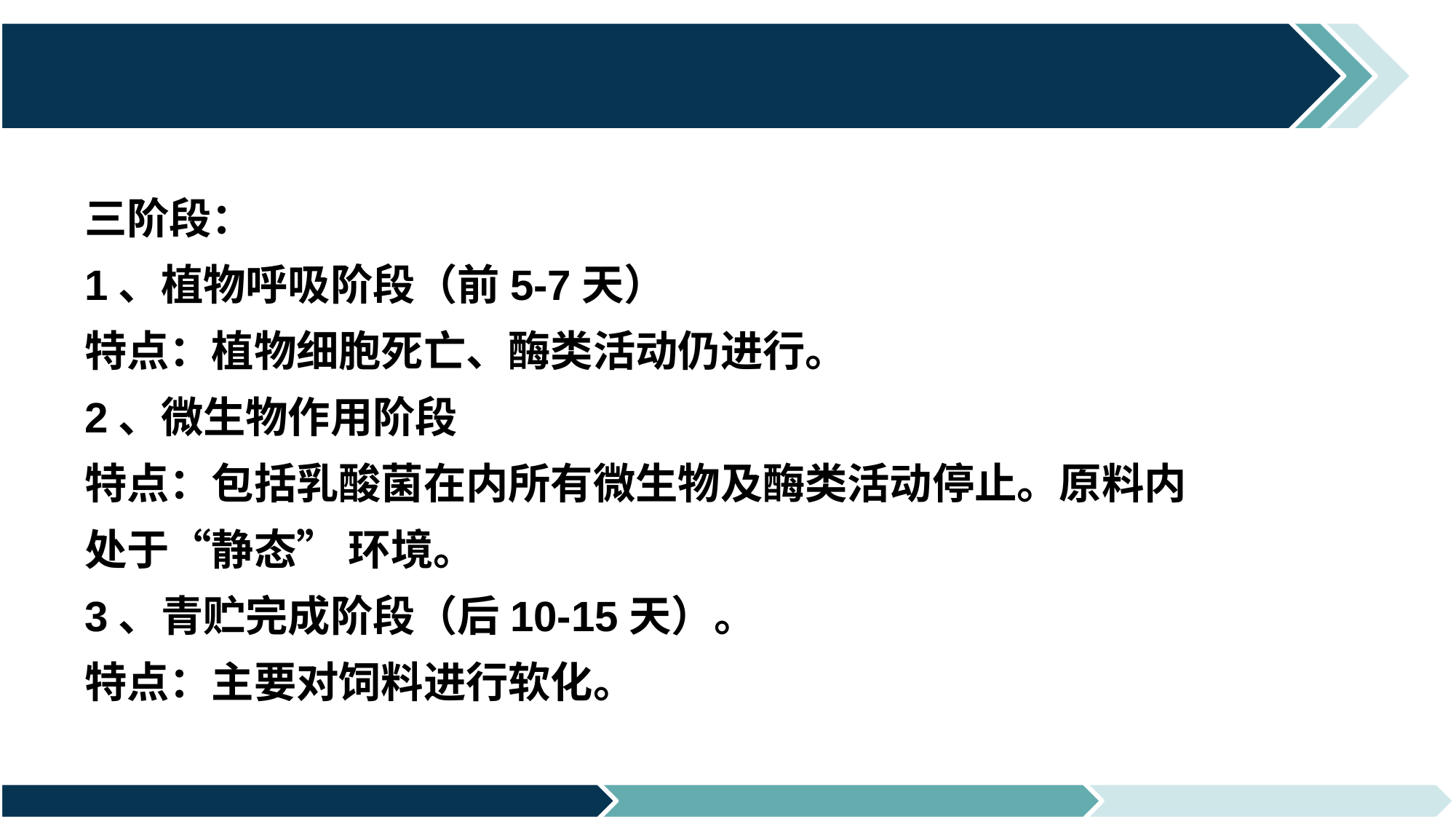

# 三阶段： 1、植物呼吸阶段（前5-7天） 特点：植物细胞死亡、酶类活动仍进行。 2、微生物作用阶段 特点：包括乳酸菌在内所有微生物及酶类活动停止。原料内处于“静态” 环境。 3、青贮完成阶段（后10-15天）。 特点：主要对饲料进行软化。